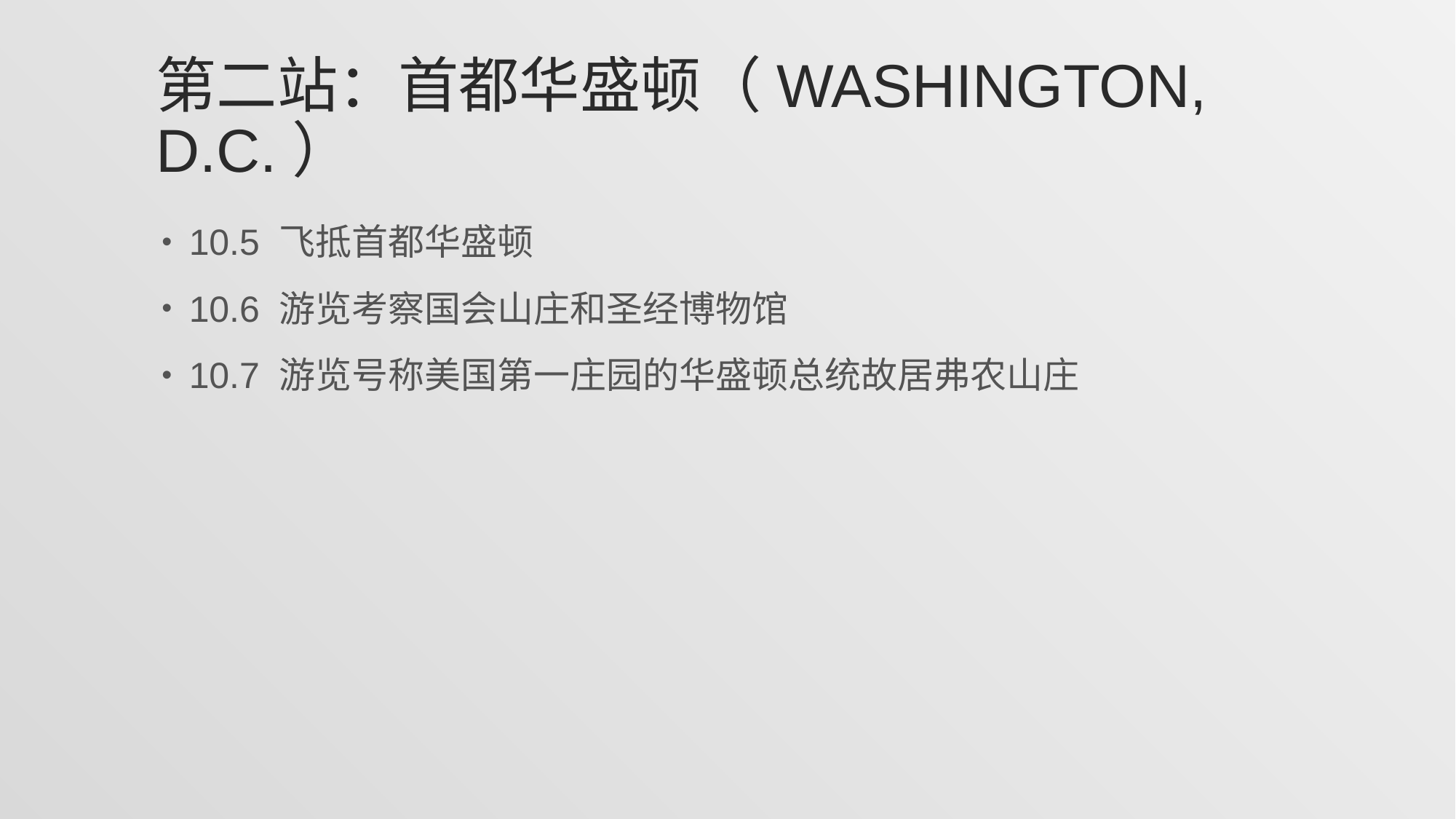

# 第二站：首都华盛顿（Washington, d.c.）
10.5 飞抵首都华盛顿
10.6 游览考察国会山庄和圣经博物馆
10.7 游览号称美国第一庄园的华盛顿总统故居弗农山庄